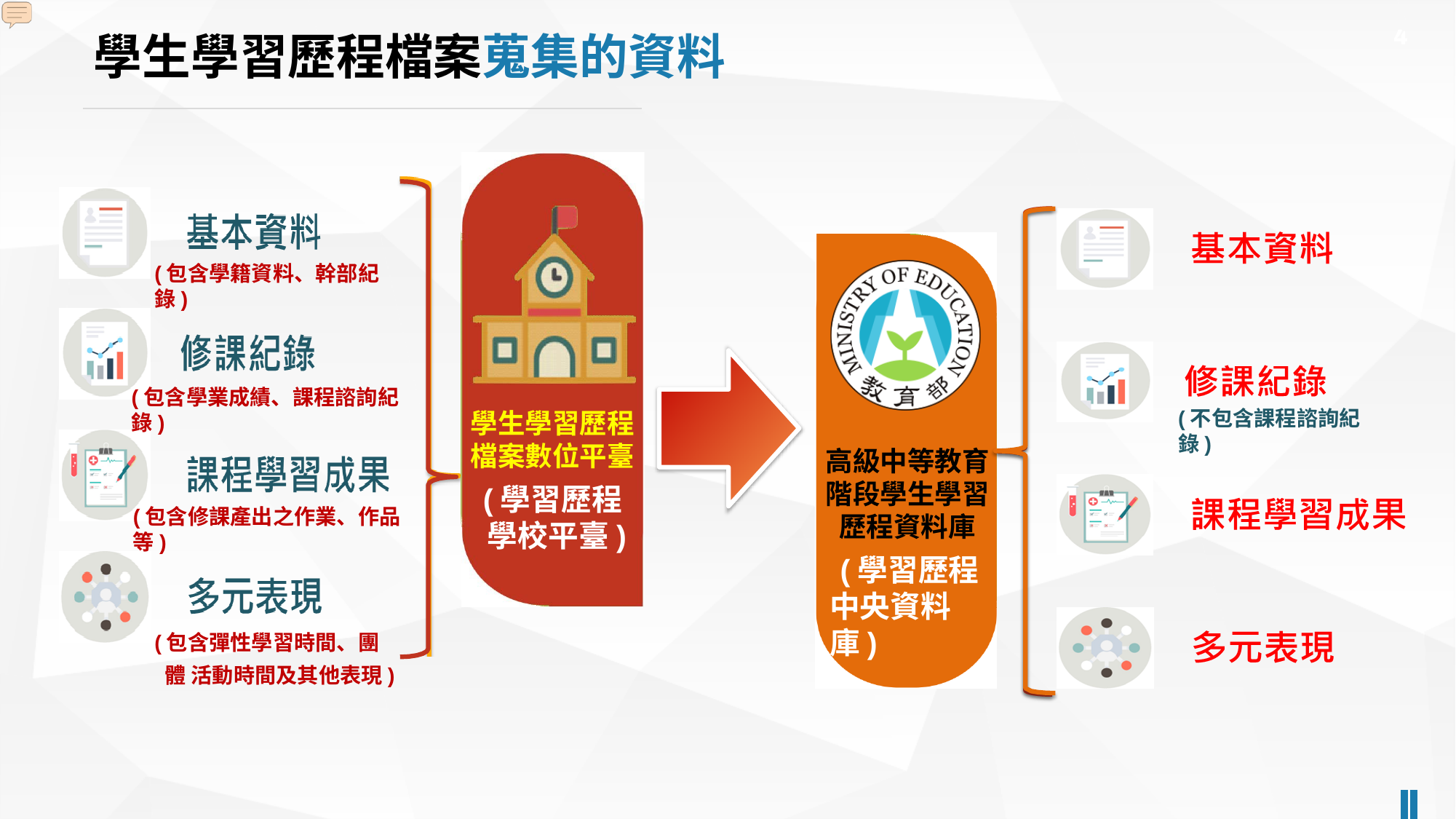

4
# 學生學習歷程檔案蒐集的資料

(包含學籍資料、幹部紀錄)

(包含學業成績、課程諮詢紀錄)
(不包含課程諮詢紀錄)
學生學習歷程 檔案數位平臺
(學習歷程 學校平臺)
高級中等教育 階段學生學習 歷程資料庫
(學習歷程 中央資料庫)
(包含修課產出之作業、作品等)
(包含彈性學習時間、團體 活動時間及其他表現)